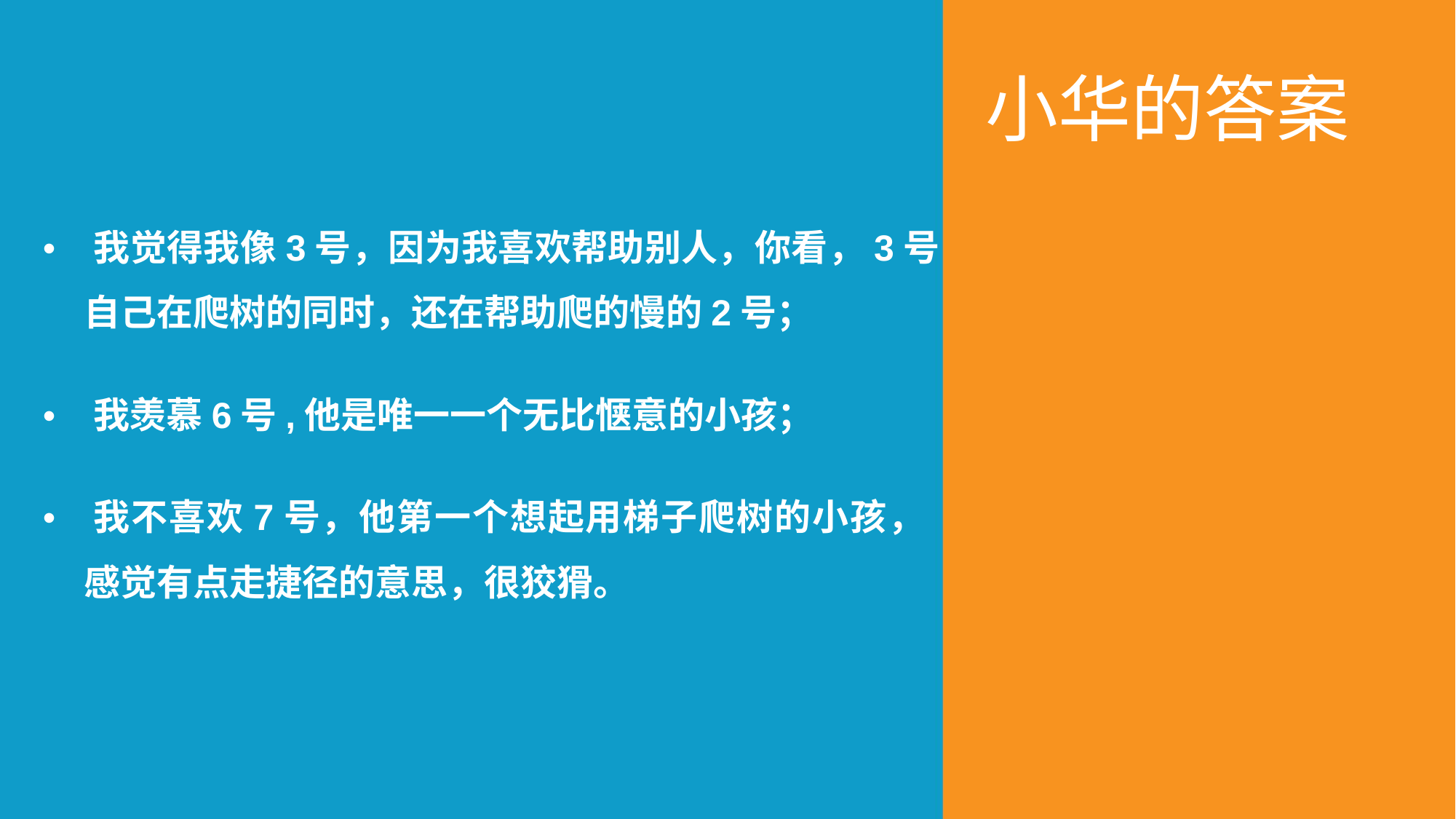

小华的答案
• 我觉得我像3号，因为我喜欢帮助别人，你看，3号
自己在爬树的同时，还在帮助爬的慢的2号；
• 我羡慕6号,他是唯一一个无比惬意的小孩；
• 我不喜欢7号，他第一个想起用梯子爬树的小孩，
感觉有点走捷径的意思，很狡猾。